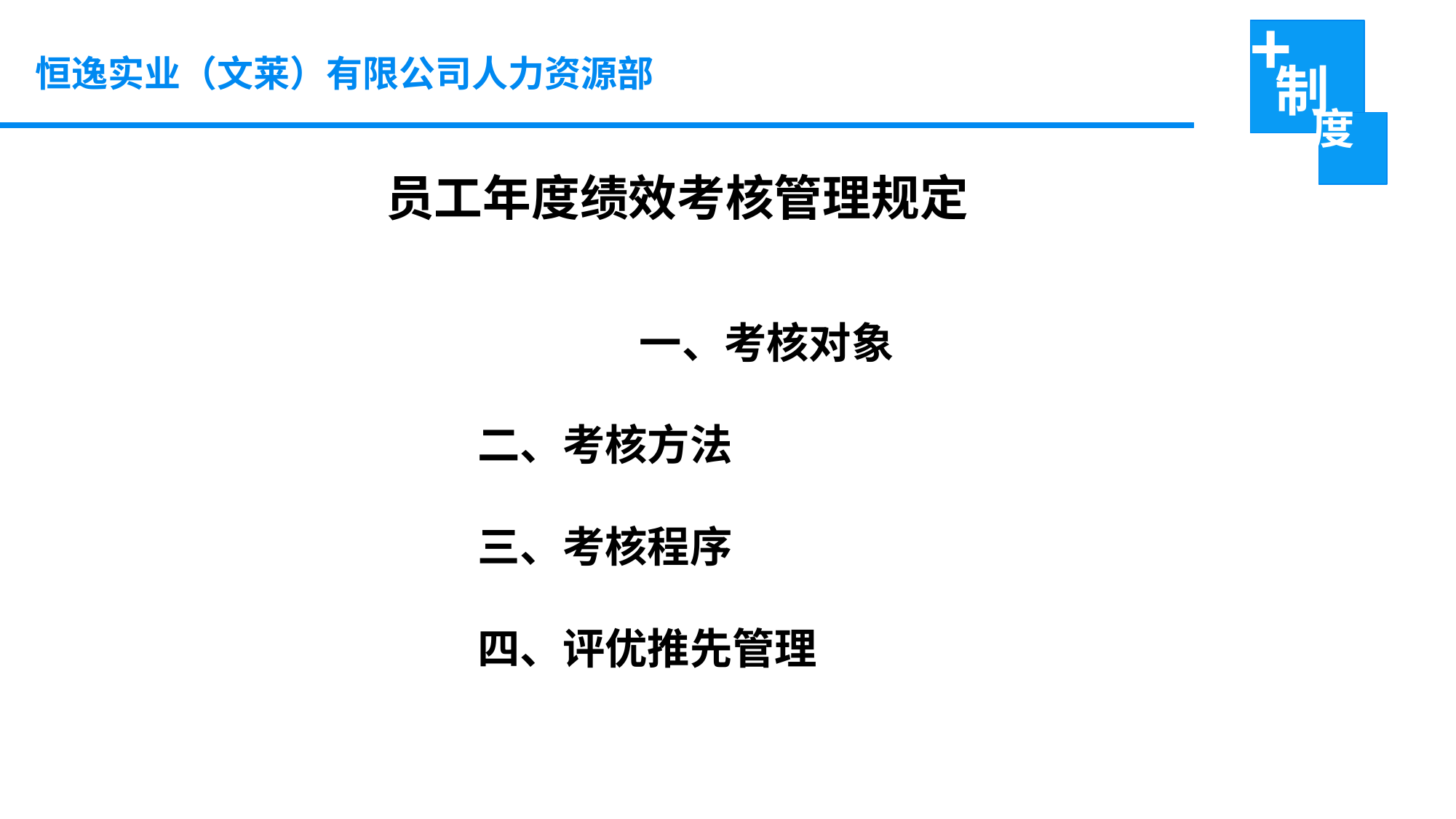

恒逸实业（文莱）有限公司人力资源部
员工年度绩效考核管理规定

                                                                    一、考核对象

二、考核方法

三、考核程序

四、评优推先管理